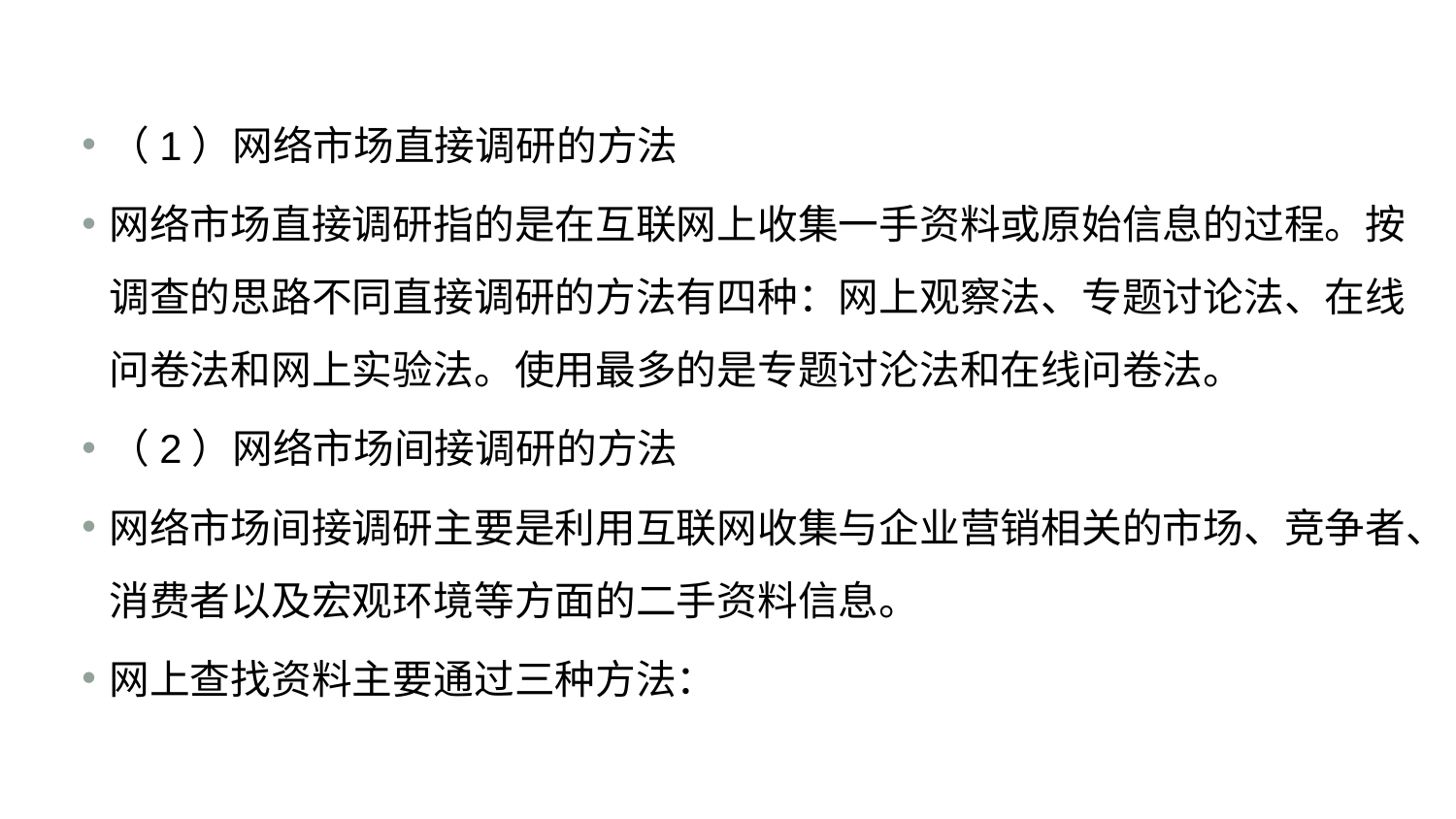

#
（1）网络市场直接调研的方法
网络市场直接调研指的是在互联网上收集一手资料或原始信息的过程。按调查的思路不同直接调研的方法有四种：网上观察法、专题讨论法、在线问卷法和网上实验法。使用最多的是专题讨沦法和在线问卷法。
（2）网络市场间接调研的方法
网络市场间接调研主要是利用互联网收集与企业营销相关的市场、竞争者、消费者以及宏观环境等方面的二手资料信息。
网上查找资料主要通过三种方法：